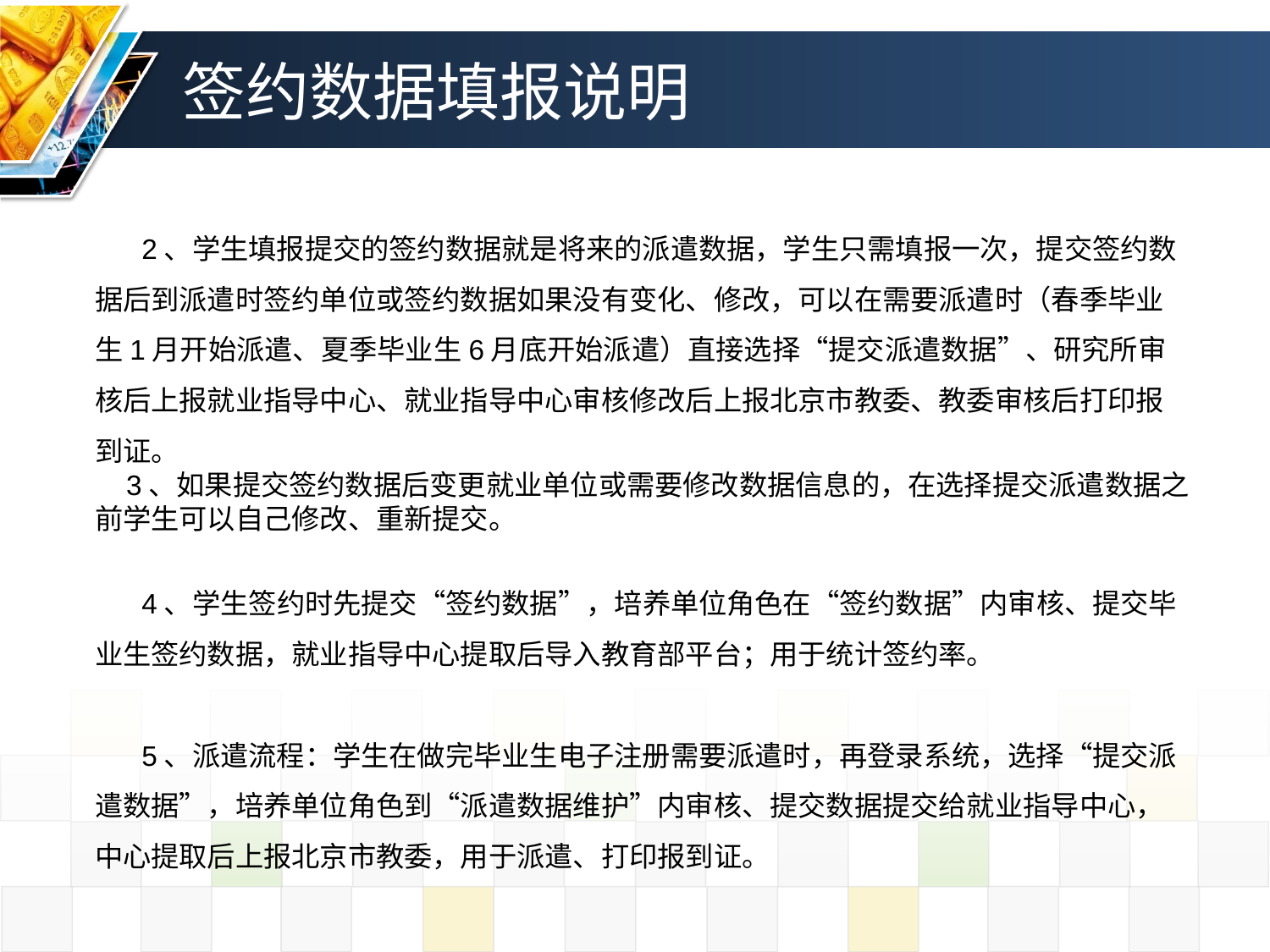

# 签约数据填报说明
      2、学生填报提交的签约数据就是将来的派遣数据，学生只需填报一次，提交签约数据后到派遣时签约单位或签约数据如果没有变化、修改，可以在需要派遣时（春季毕业生1月开始派遣、夏季毕业生6月底开始派遣）直接选择“提交派遣数据”、研究所审核后上报就业指导中心、就业指导中心审核修改后上报北京市教委、教委审核后打印报到证。
    3、如果提交签约数据后变更就业单位或需要修改数据信息的，在选择提交派遣数据之前学生可以自己修改、重新提交。

      4、学生签约时先提交“签约数据”，培养单位角色在“签约数据”内审核、提交毕业生签约数据，就业指导中心提取后导入教育部平台；用于统计签约率。

      5、派遣流程：学生在做完毕业生电子注册需要派遣时，再登录系统，选择“提交派遣数据”，培养单位角色到“派遣数据维护”内审核、提交数据提交给就业指导中心，中心提取后上报北京市教委，用于派遣、打印报到证。